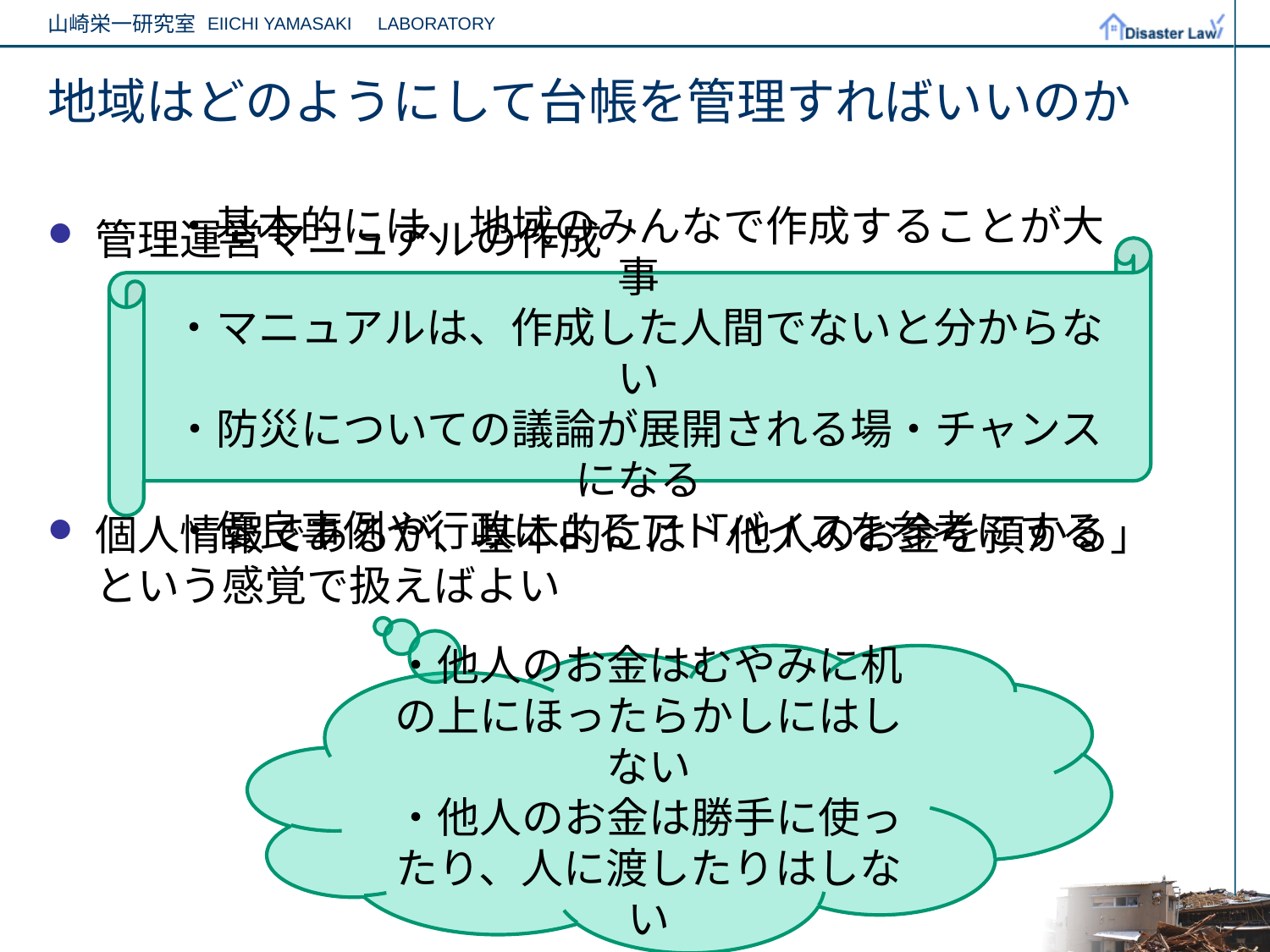

# 地域はどのようにして台帳を管理すればいいのか
管理運営マニュアルの作成

個人情報であるが、基本的には「他人のお金を預かる」という感覚で扱えばよい
・基本的には、地域のみんなで作成することが大事
・マニュアルは、作成した人間でないと分からない
・防災についての議論が展開される場・チャンスになる
・優良事例や行政によるアドバイスを参考にする
・他人のお金はむやみに机の上にほったらかしにはしない
・他人のお金は勝手に使ったり、人に渡したりはしない